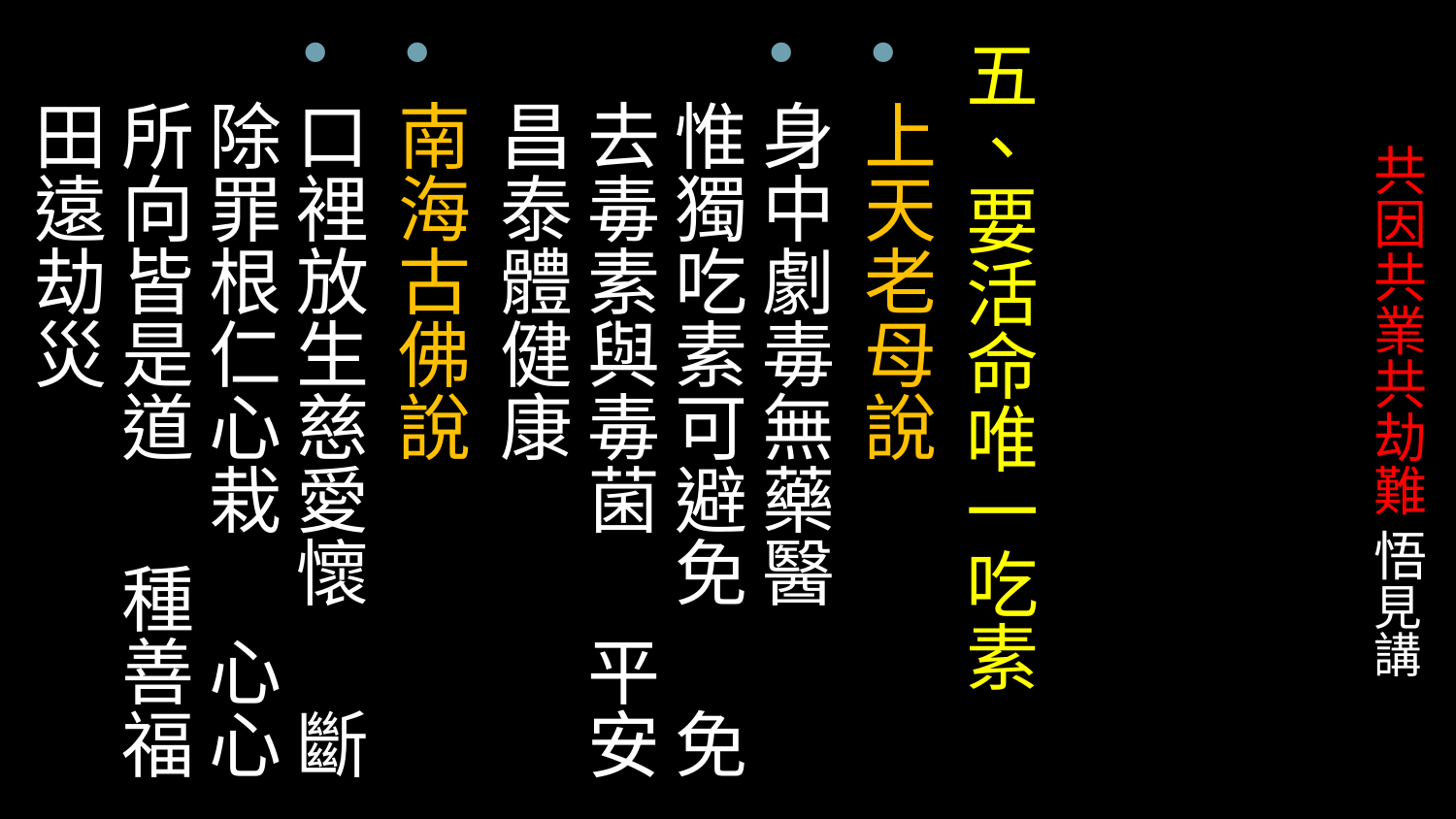

五、要活命唯一吃素
上天老母說
身中劇毒無藥醫       惟獨吃素可避免      免去毒素與毒菌      平安昌泰體健康
南海古佛說
口裡放生慈愛懷      斷除罪根仁心栽      心心所向皆是道      種善福田遠劫災
# 共因共業共劫難 悟見講